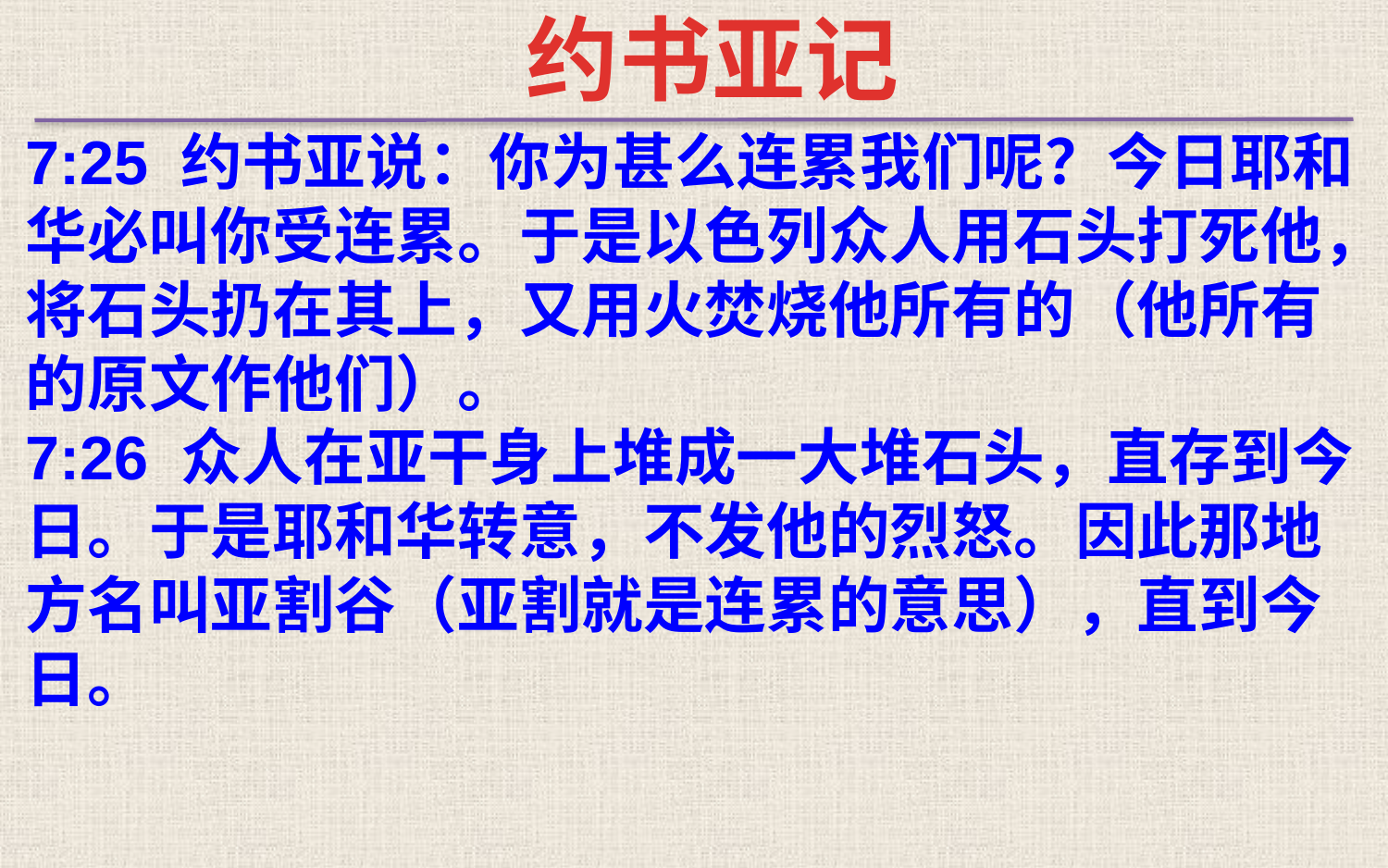

约书亚记
7:25 约书亚说：你为甚么连累我们呢？今日耶和华必叫你受连累。于是以色列众人用石头打死他，将石头扔在其上，又用火焚烧他所有的（他所有的原文作他们）。
7:26 众人在亚干身上堆成一大堆石头，直存到今日。于是耶和华转意，不发他的烈怒。因此那地方名叫亚割谷（亚割就是连累的意思），直到今日。